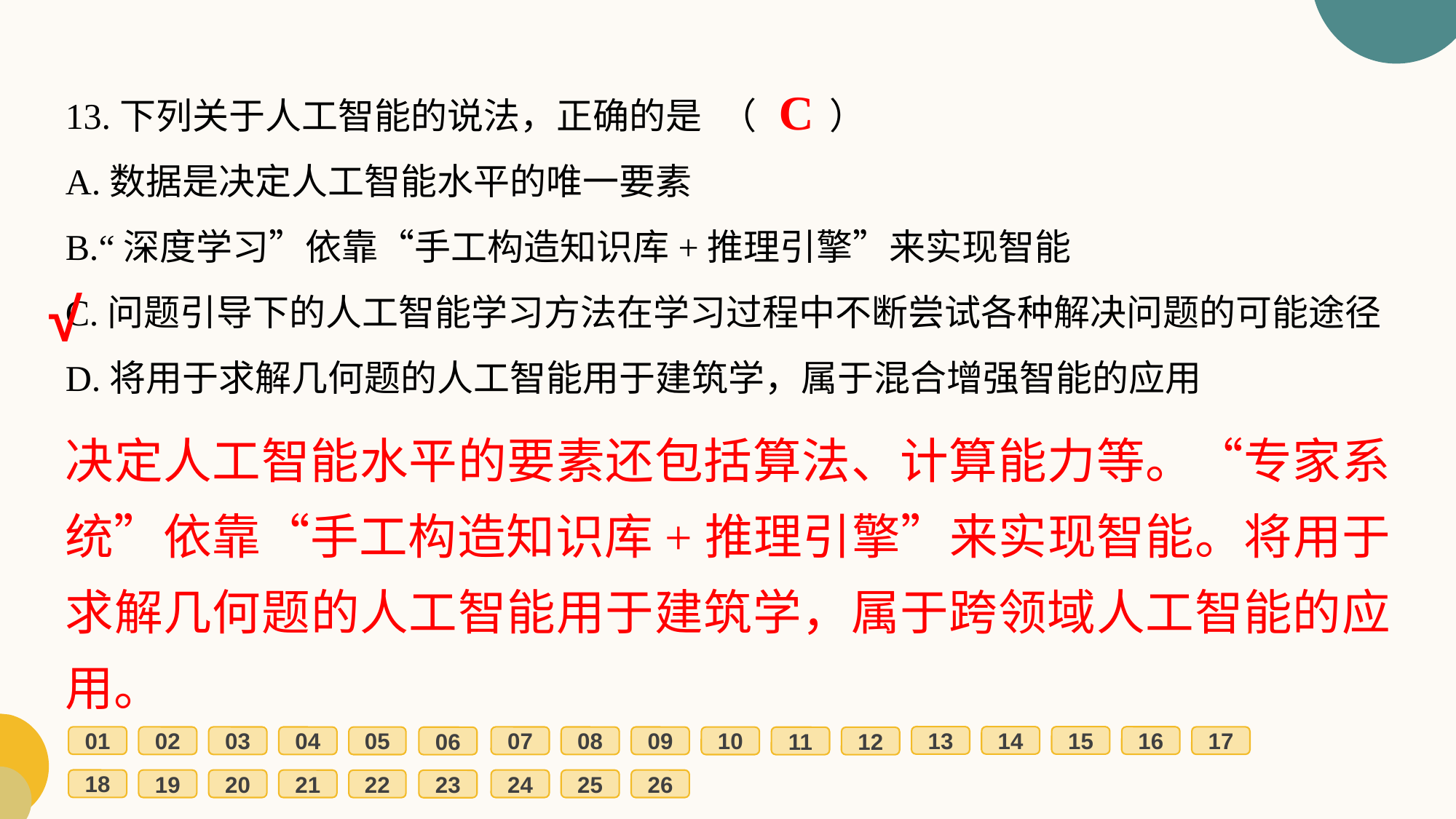

13.下列关于人工智能的说法，正确的是	（　　）
A.数据是决定人工智能水平的唯一要素
B.“深度学习”依靠“手工构造知识库+推理引擎”来实现智能
C.问题引导下的人工智能学习方法在学习过程中不断尝试各种解决问题的可能途径
D.将用于求解几何题的人工智能用于建筑学，属于混合增强智能的应用
C
√
决定人工智能水平的要素还包括算法、计算能力等。“专家系统”依靠“手工构造知识库+推理引擎”来实现智能。将用于求解几何题的人工智能用于建筑学，属于跨领域人工智能的应用。